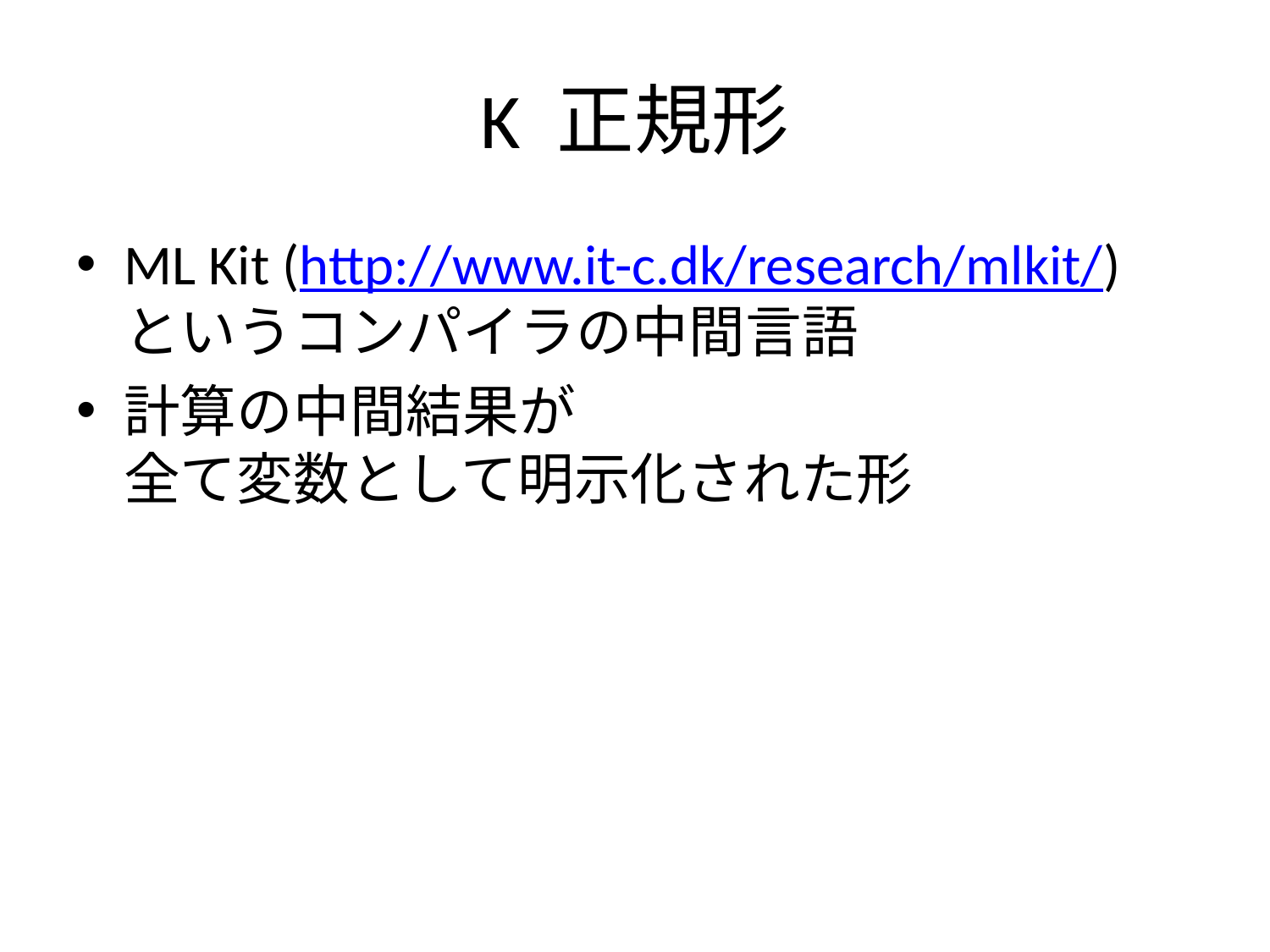

# K 正規形
ML Kit (http://www.it-c.dk/research/mlkit/)
というコンパイラの中間言語
計算の中間結果が
全て変数として明示化された形